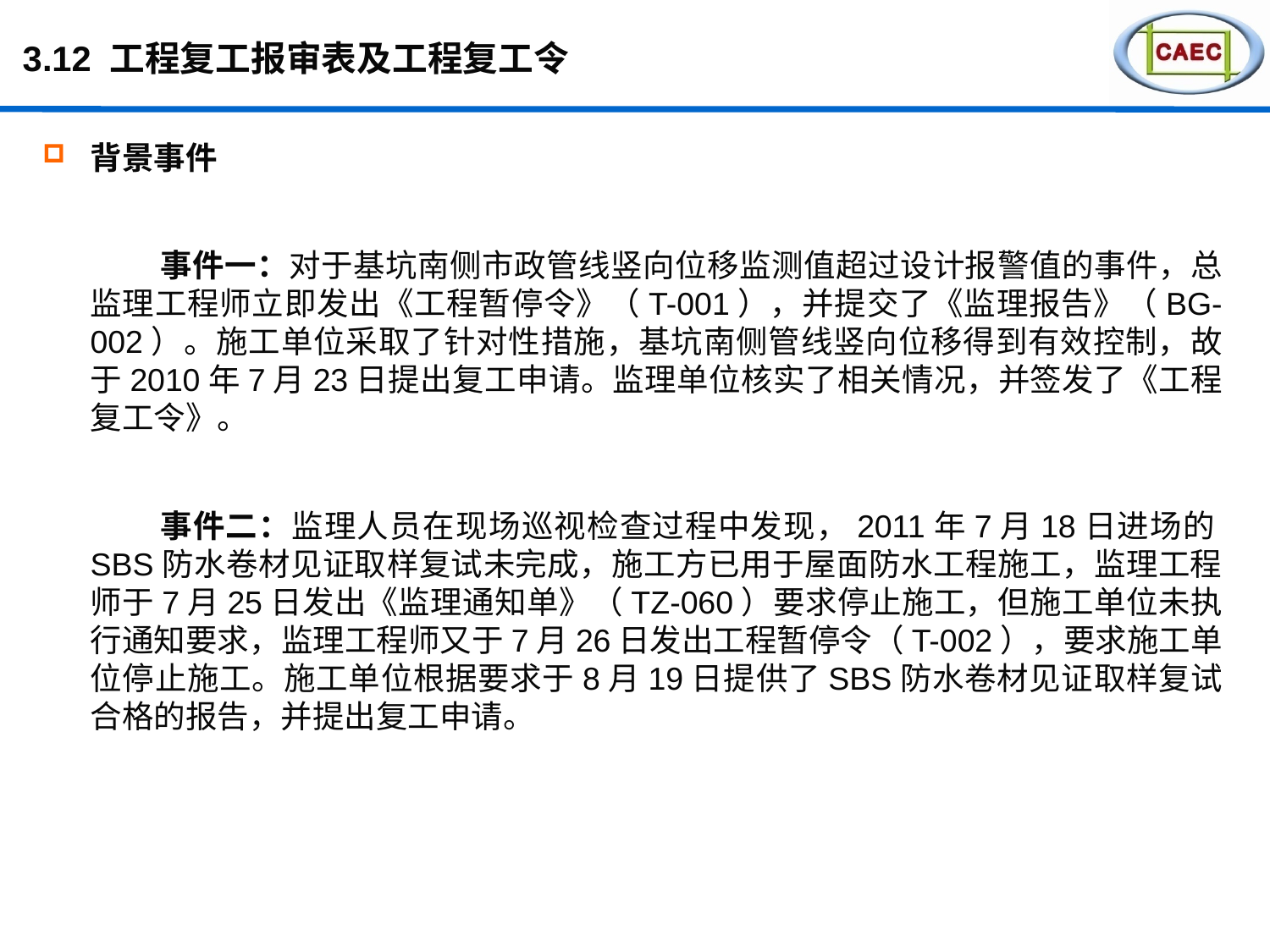

# 3.12 工程复工报审表及工程复工令
背景事件

事件一：对于基坑南侧市政管线竖向位移监测值超过设计报警值的事件，总监理工程师立即发出《工程暂停令》（T-001），并提交了《监理报告》（BG-002）。施工单位采取了针对性措施，基坑南侧管线竖向位移得到有效控制，故于2010年7月23日提出复工申请。监理单位核实了相关情况，并签发了《工程复工令》。

事件二：监理人员在现场巡视检查过程中发现，2011年7月18日进场的SBS防水卷材见证取样复试未完成，施工方已用于屋面防水工程施工，监理工程师于7月25日发出《监理通知单》（TZ-060）要求停止施工，但施工单位未执行通知要求，监理工程师又于7月26日发出工程暂停令（T-002），要求施工单位停止施工。施工单位根据要求于8月19日提供了SBS防水卷材见证取样复试合格的报告，并提出复工申请。